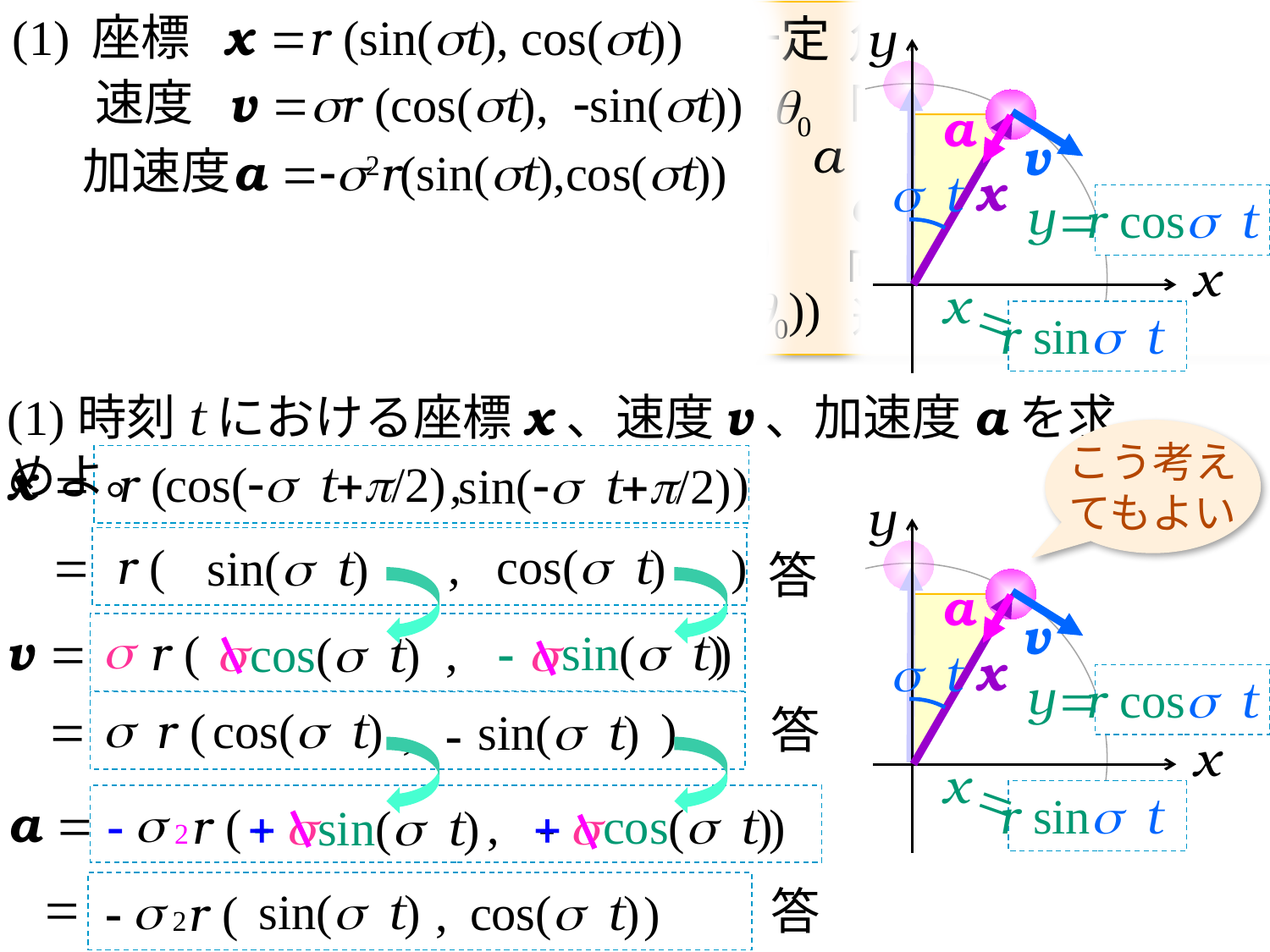

(1)
座標
x =r (sin(σt), cos(σt))

y

y
=

x
x
=

a

v
x
σ t
r cosσ t

r sinσ t
ω =v /r 一定

半径r 一定, 速さv 一定
等速円運動
角速度
向心加速度
a=−rω2
初期中心角
θ0
ω t+θ0
中心角
時間t
θ =
a = rω2 = vω = v2/r
a // r
a⊥v⊥r
座標
r =r (cos(ωt+θ0), sin(ωt+θ0))
速度
v =ωr (−sin(ωt+θ0),cos(ωt+θ0))
質量m
向心力F
a =−ω2r(cos(ωt+θ0),sin(ωt+θ0))
加速度
F=ma
運動方程式
速度
v =σr (cos(σt), −sin(σt))
加速度
a =−σ2r(sin(σt),cos(σt))
(1)時刻tにおける座標x、速度v、加速度aを求めよ。
こう考え
てもよい
x =

r (                       ,                      )
cos(−σ t+π/2)
sin(−σ t+π/2)
y

y
=

x
x
=

a

v
x
σ t
r cosσ t

r sinσ t

=
r (                       ,                      )
cos(σ t)
sin(σ t)
答

σ
v =
r (                    ,                     )
sin(σ t)
σ
σ
  cos(σ t)
−

σ
答
=
r (                ,                    )
  cos(σ t)
sin(σ t)
−

a =
σ
r (                    ,                      )
cos(σ t)
σ
σ
  sin(σ t)
+
−
−
+
−
2

=

答
σ
  sin(σ t)
cos(σ t)
r (                ,                )
−
2